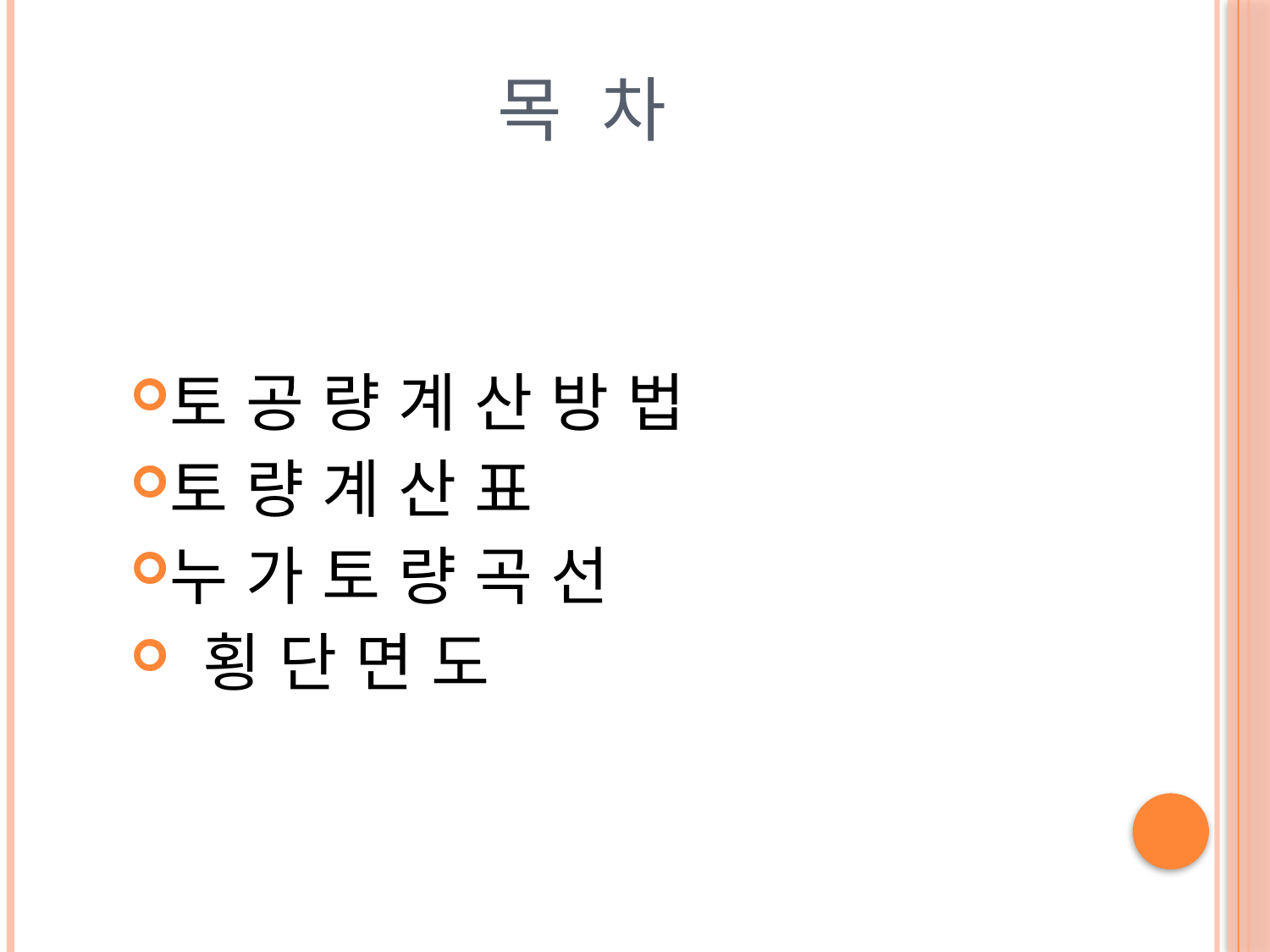

# 목  차
토 공 량 계 산 방 법
토 량 계 산 표
누 가 토 량 곡 선
 횡 단 면 도